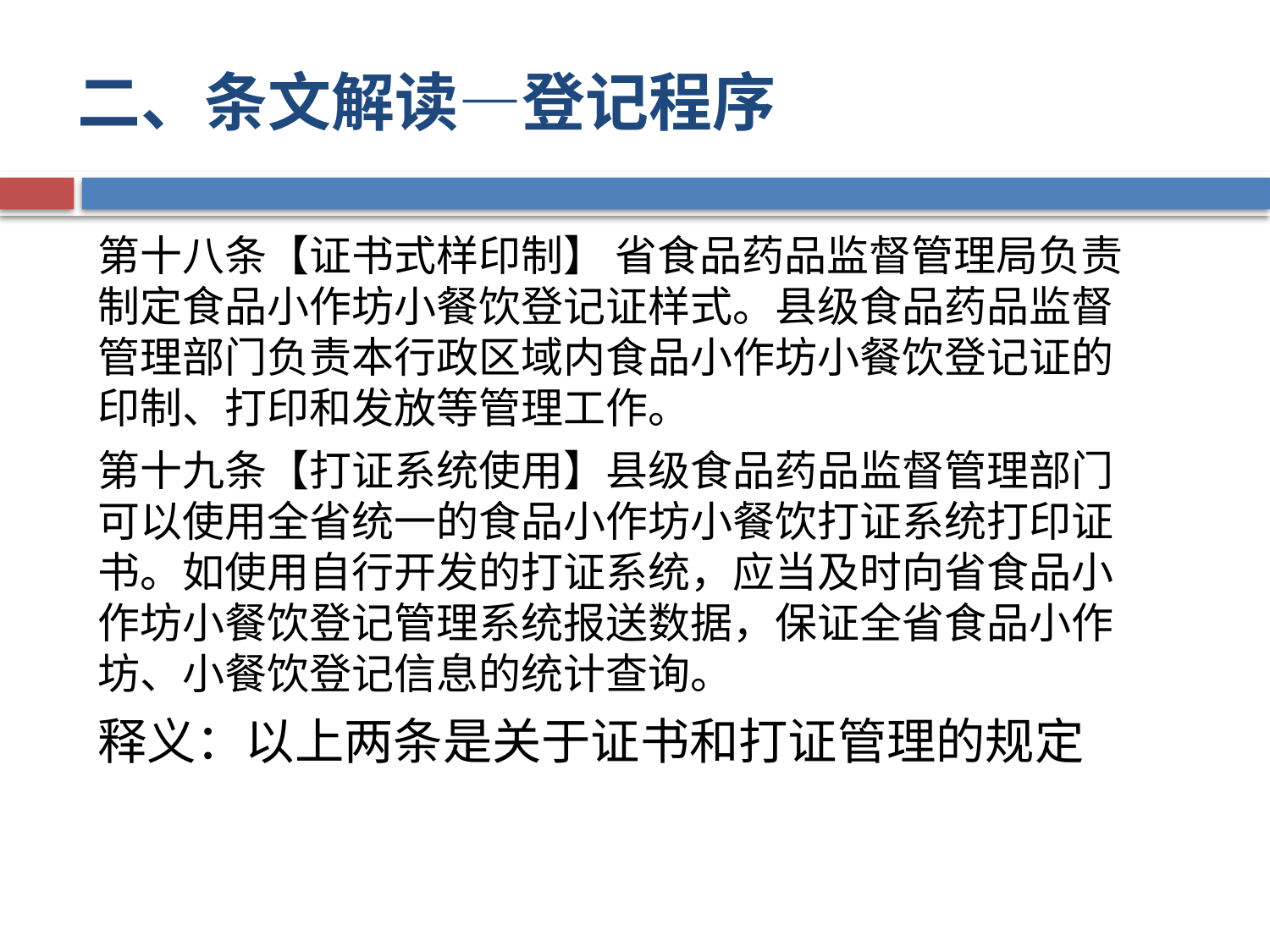

# 二、条文解读—登记程序
第十八条【证书式样印制】 省食品药品监督管理局负责制定食品小作坊小餐饮登记证样式。县级食品药品监督管理部门负责本行政区域内食品小作坊小餐饮登记证的印制、打印和发放等管理工作。
第十九条【打证系统使用】县级食品药品监督管理部门可以使用全省统一的食品小作坊小餐饮打证系统打印证书。如使用自行开发的打证系统，应当及时向省食品小作坊小餐饮登记管理系统报送数据，保证全省食品小作坊、小餐饮登记信息的统计查询。
释义：以上两条是关于证书和打证管理的规定